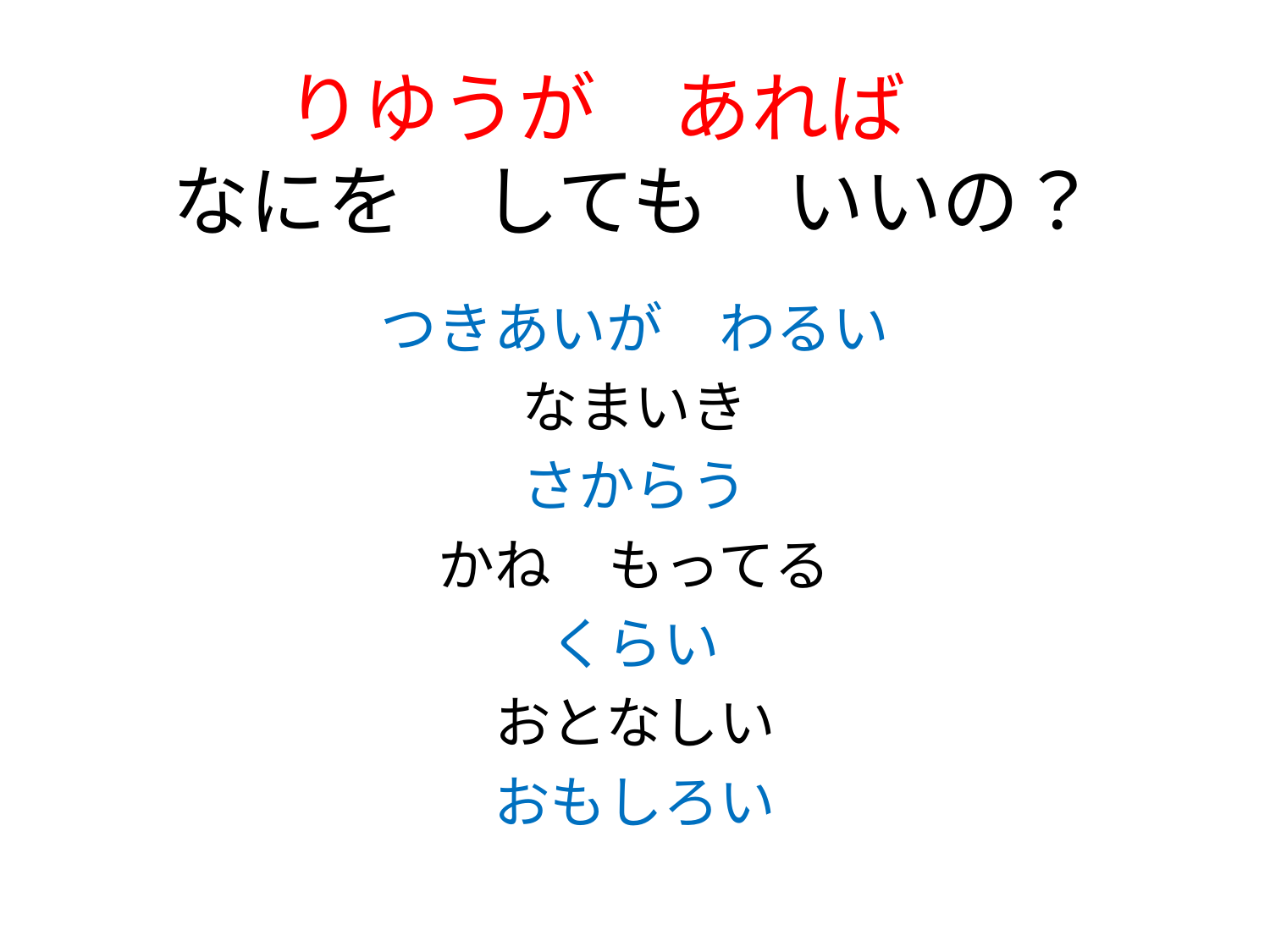

# りゆうが　あれば　 なにを　しても　いいの？
つきあいが　わるい
なまいき
さからう
かね　もってる
くらい
おとなしい
おもしろい